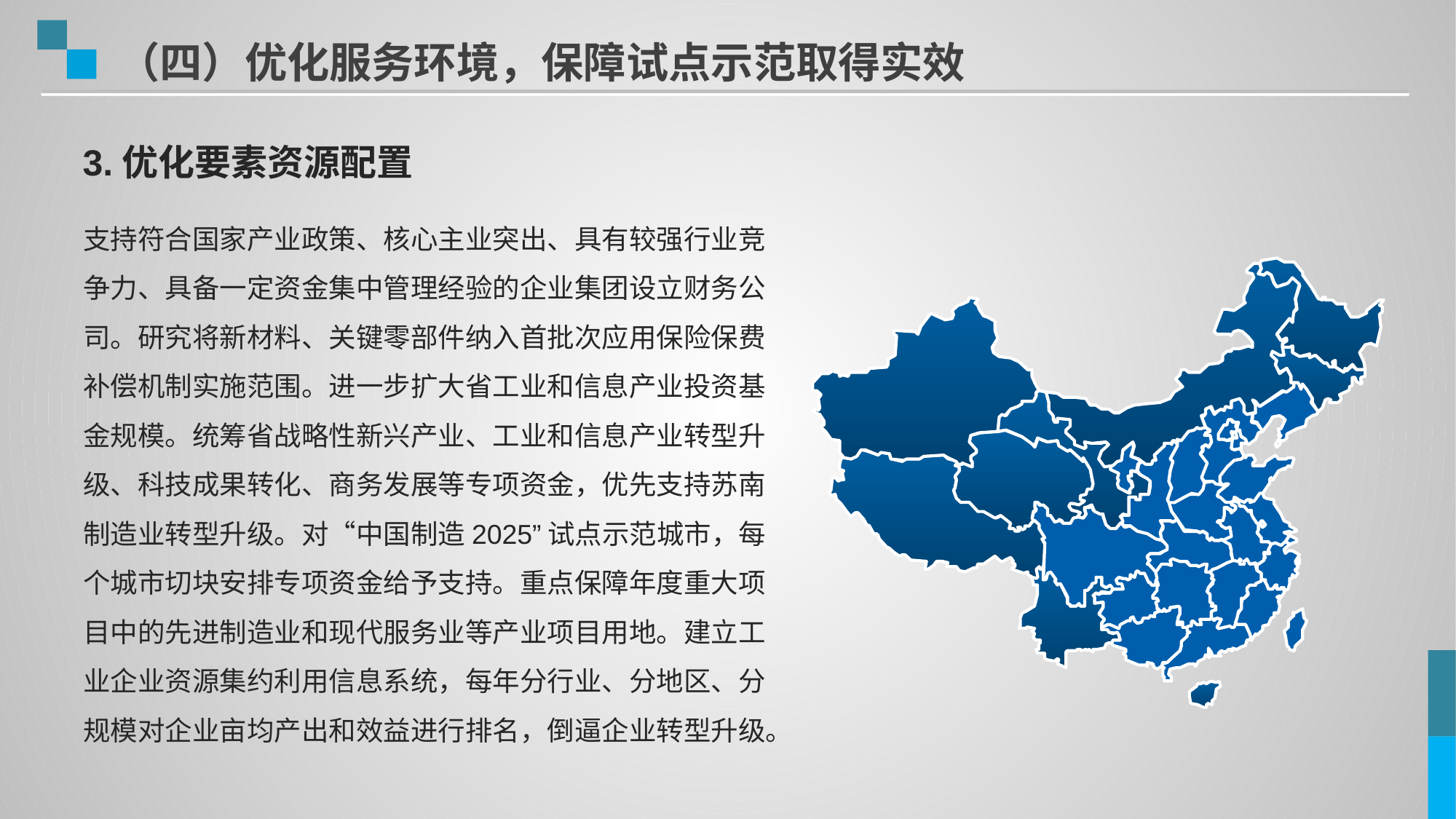

（四）优化服务环境，保障试点示范取得实效
3.优化要素资源配置
支持符合国家产业政策、核心主业突出、具有较强行业竞争力、具备一定资金集中管理经验的企业集团设立财务公司。研究将新材料、关键零部件纳入首批次应用保险保费补偿机制实施范围。进一步扩大省工业和信息产业投资基金规模。统筹省战略性新兴产业、工业和信息产业转型升级、科技成果转化、商务发展等专项资金，优先支持苏南制造业转型升级。对“中国制造2025”试点示范城市，每个城市切块安排专项资金给予支持。重点保障年度重大项目中的先进制造业和现代服务业等产业项目用地。建立工业企业资源集约利用信息系统，每年分行业、分地区、分规模对企业亩均产出和效益进行排名，倒逼企业转型升级。